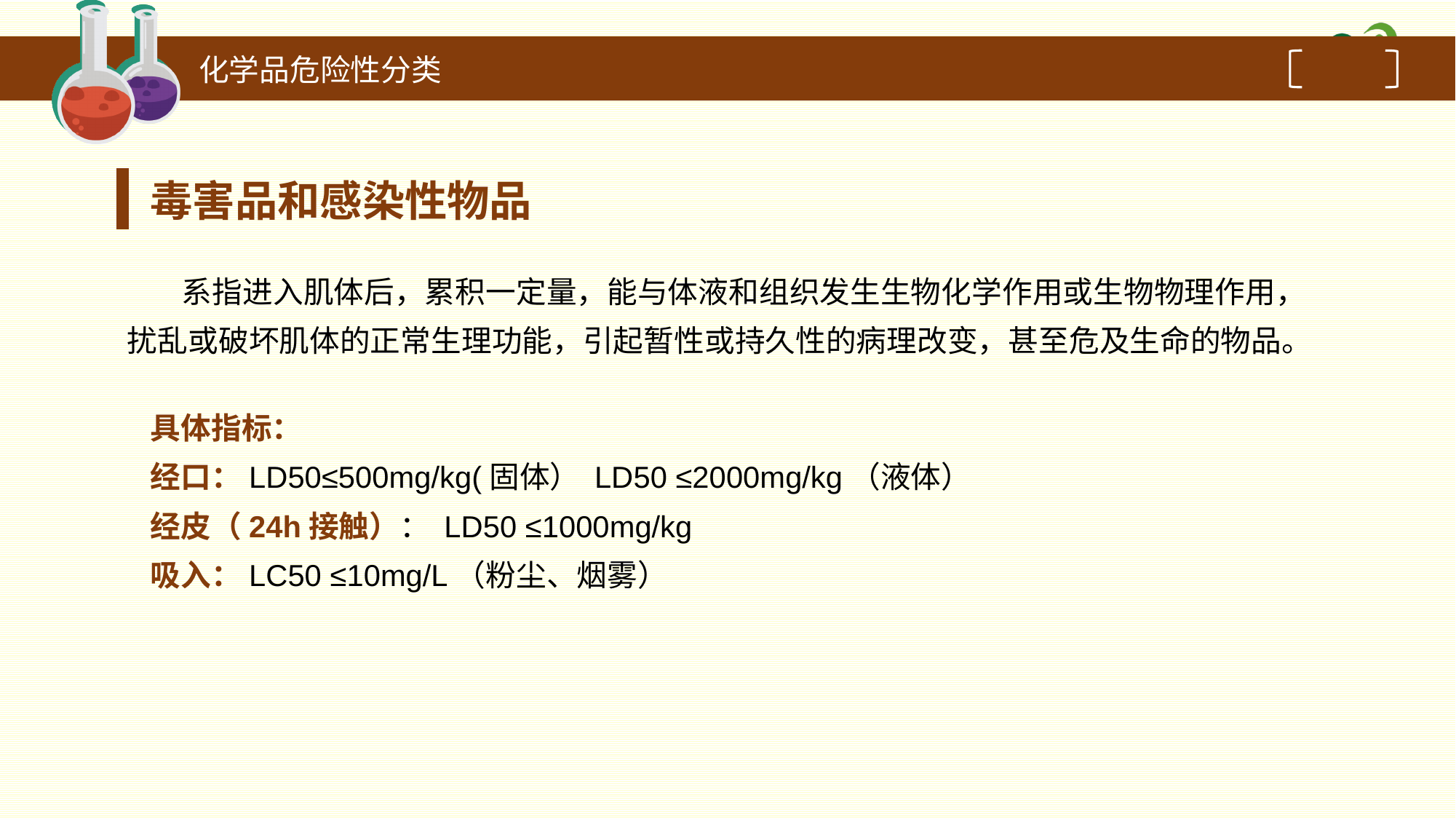

化学品危险性分类
19

毒害品和感染性物品
系指进入肌体后，累积一定量，能与体液和组织发生生物化学作用或生物物理作用，扰乱或破坏肌体的正常生理功能，引起暂性或持久性的病理改变，甚至危及生命的物品。
具体指标：
经口：LD50≤500mg/kg(固体） LD50 ≤2000mg/kg（液体）
经皮（24h接触）： LD50 ≤1000mg/kg
吸入：LC50 ≤10mg/L（粉尘、烟雾）